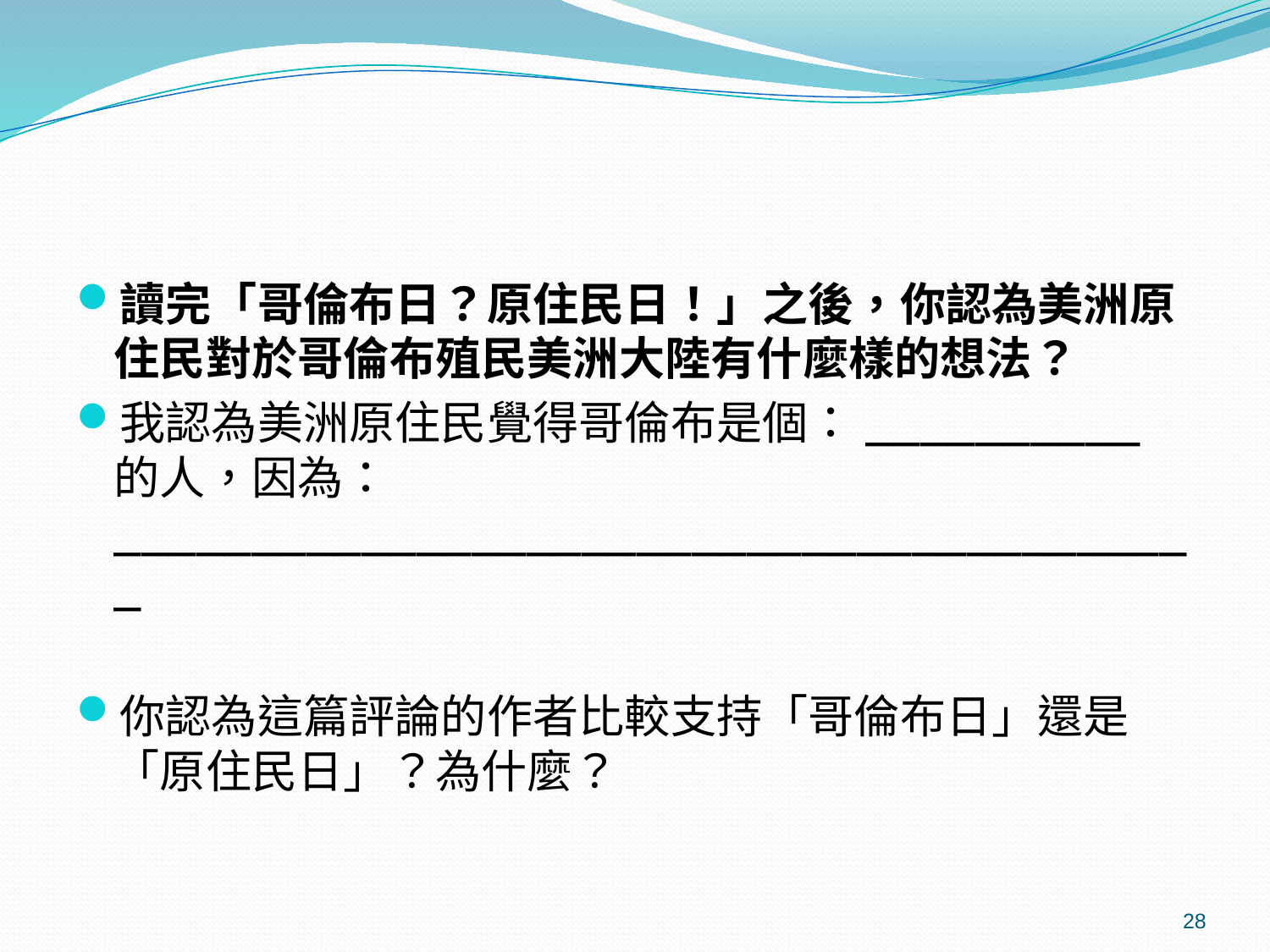

#
讀完「哥倫布日？原住民日！」之後，你認為美洲原住民對於哥倫布殖民美洲大陸有什麼樣的想法？
我認為美洲原住民覺得哥倫布是個：__________的人，因為：________________________________________

你認為這篇評論的作者比較支持「哥倫布日」還是「原住民日」？為什麼？

28